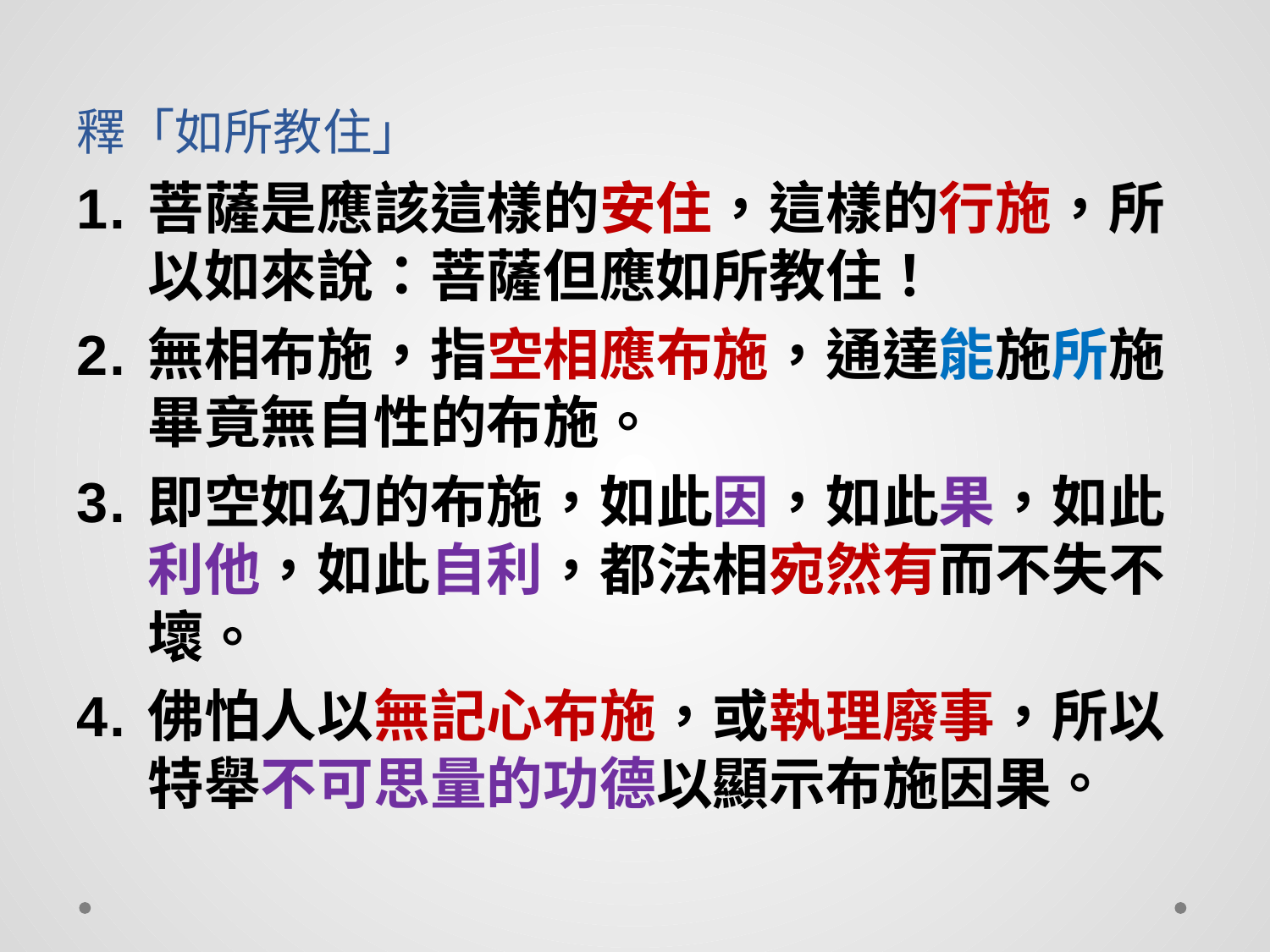

# 釋「如所教住」
菩薩是應該這樣的安住，這樣的行施，所以如來說：菩薩但應如所教住！
無相布施，指空相應布施，通達能施所施畢竟無自性的布施。
即空如幻的布施，如此因，如此果，如此利他，如此自利，都法相宛然有而不失不壞。
佛怕人以無記心布施，或執理廢事，所以特舉不可思量的功德以顯示布施因果。